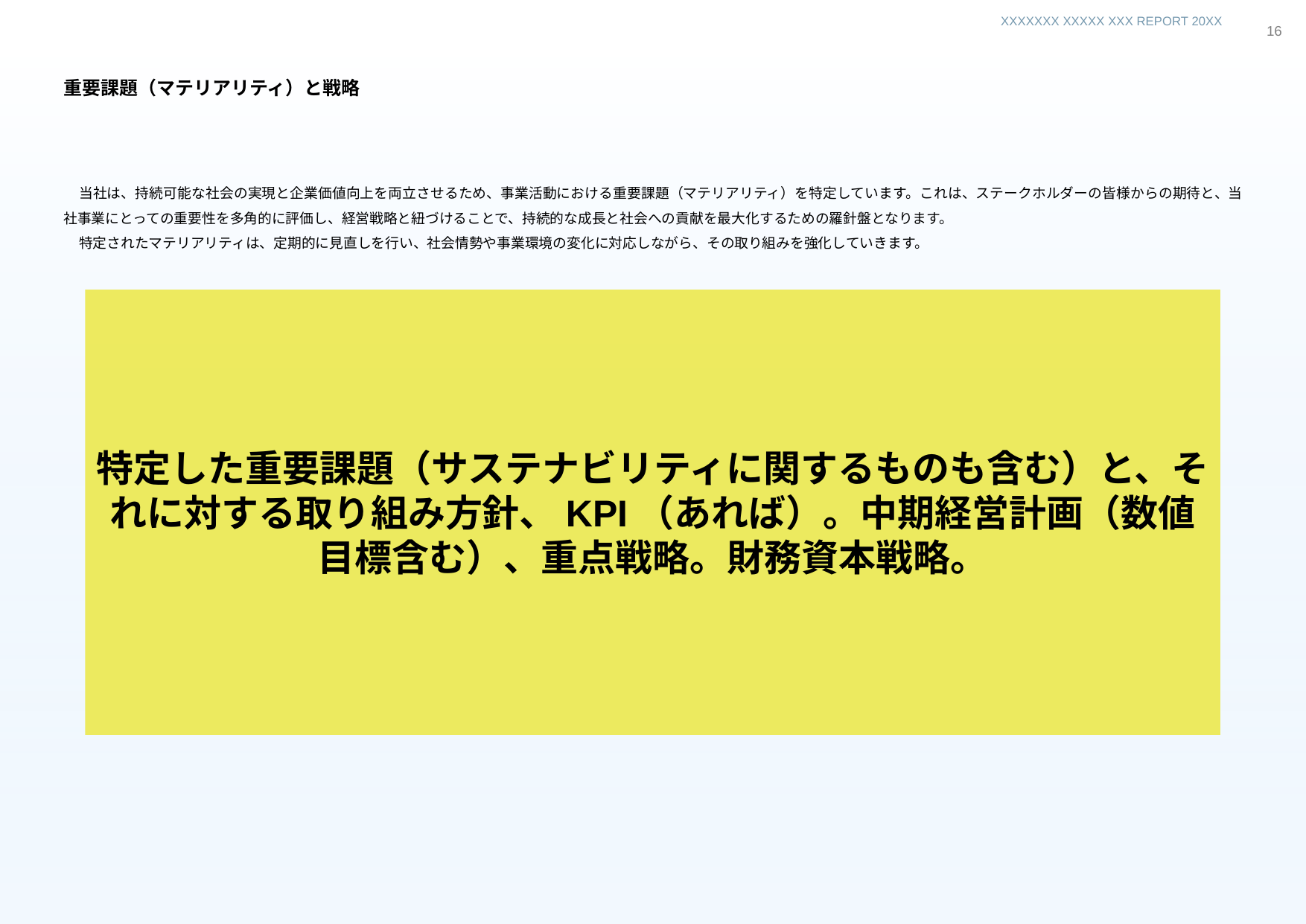

HP
サステナビリティレポート/ESGレポート
有価証券報告書
16

# 重要課題（マテリアリティ）と戦略
当社は、持続可能な社会の実現と企業価値向上を両立させるため、事業活動における重要課題（マテリアリティ）を特定しています。これは、ステークホルダーの皆様からの期待と、当社事業にとっての重要性を多角的に評価し、経営戦略と紐づけることで、持続的な成長と社会への貢献を最大化するための羅針盤となります。
特定されたマテリアリティは、定期的に見直しを行い、社会情勢や事業環境の変化に対応しながら、その取り組みを強化していきます。

線幅：0.5
特定した重要課題（サステナビリティに関するものも含む）と、それに対する取り組み方針、KPI（あれば）。中期経営計画（数値目標含む）、重点戦略。財務資本戦略。